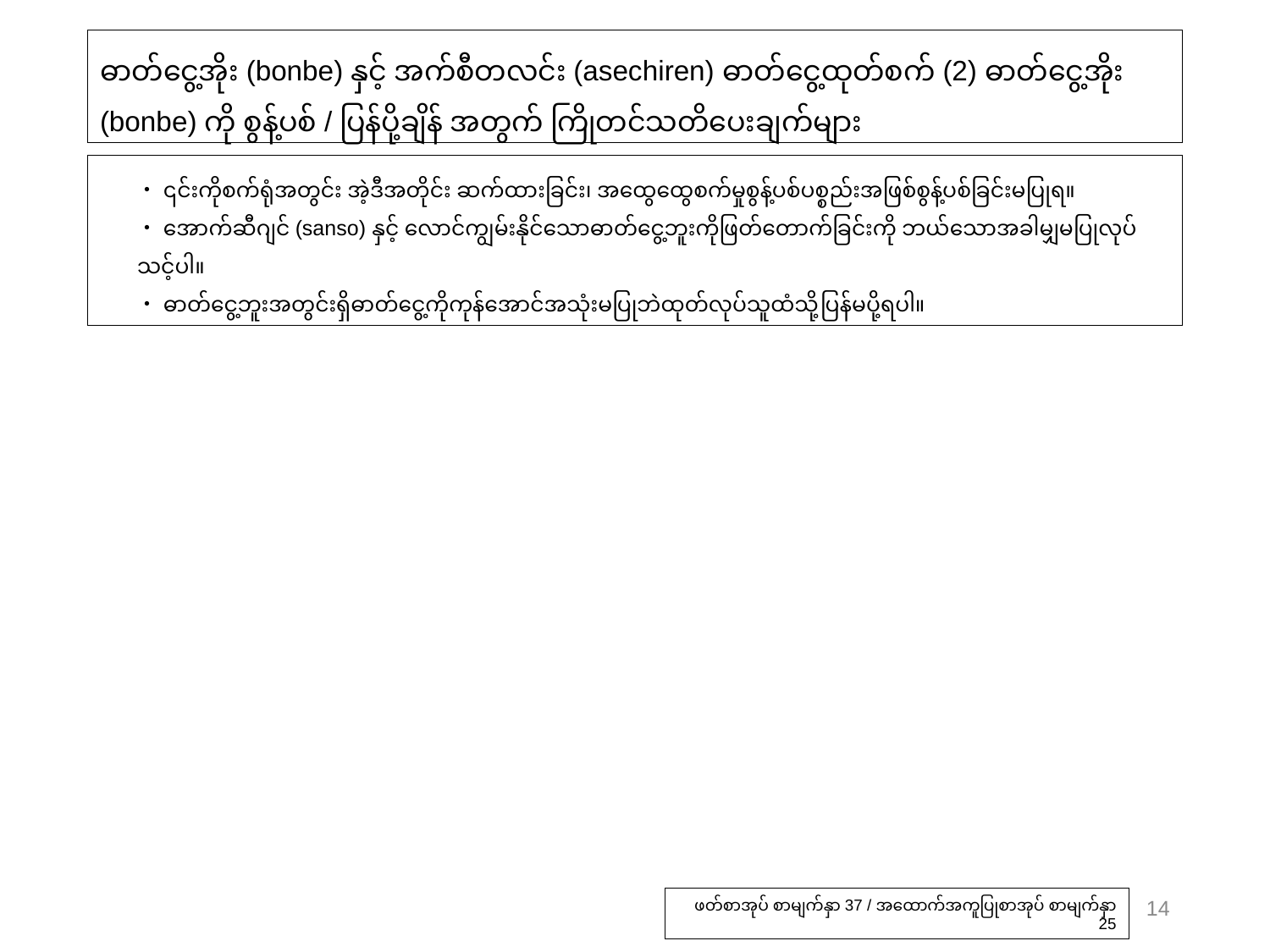

# ဓာတ်ငွေ့အိုး (bonbe) နှင့် အက်စီတလင်း (asechiren) ဓာတ်ငွေ့ထုတ်စက် (2) ဓာတ်ငွေ့အိုး (bonbe) ကို စွန့်ပစ် / ပြန်ပို့ချိန် အတွက် ကြိုတင်သတိပေးချက်များ
・၎င်းကိုစက်ရုံအတွင်း အဲ့ဒီအတိုင်း ဆက်ထားခြင်း၊ အထွေထွေစက်မှုစွန့်ပစ်ပစ္စည်းအဖြစ်စွန့်ပစ်ခြင်းမပြုရ။
・အောက်ဆီဂျင် (sanso) နှင့် လောင်ကျွမ်းနိုင်သောဓာတ်ငွေ့ဘူးကိုဖြတ်တောက်ခြင်းကို ဘယ်သောအခါမျှမပြုလုပ်သင့်ပါ။
・ဓာတ်ငွေ့ဘူးအတွင်းရှိဓာတ်ငွေ့ကိုကုန်အောင်အသုံးမပြုဘဲထုတ်လုပ်သူထံသို့ပြန်မပို့ရပါ။
14
ဖတ်စာအုပ် စာမျက်နှာ 37 / အထောက်အကူပြုစာအုပ် စာမျက်နှာ 25